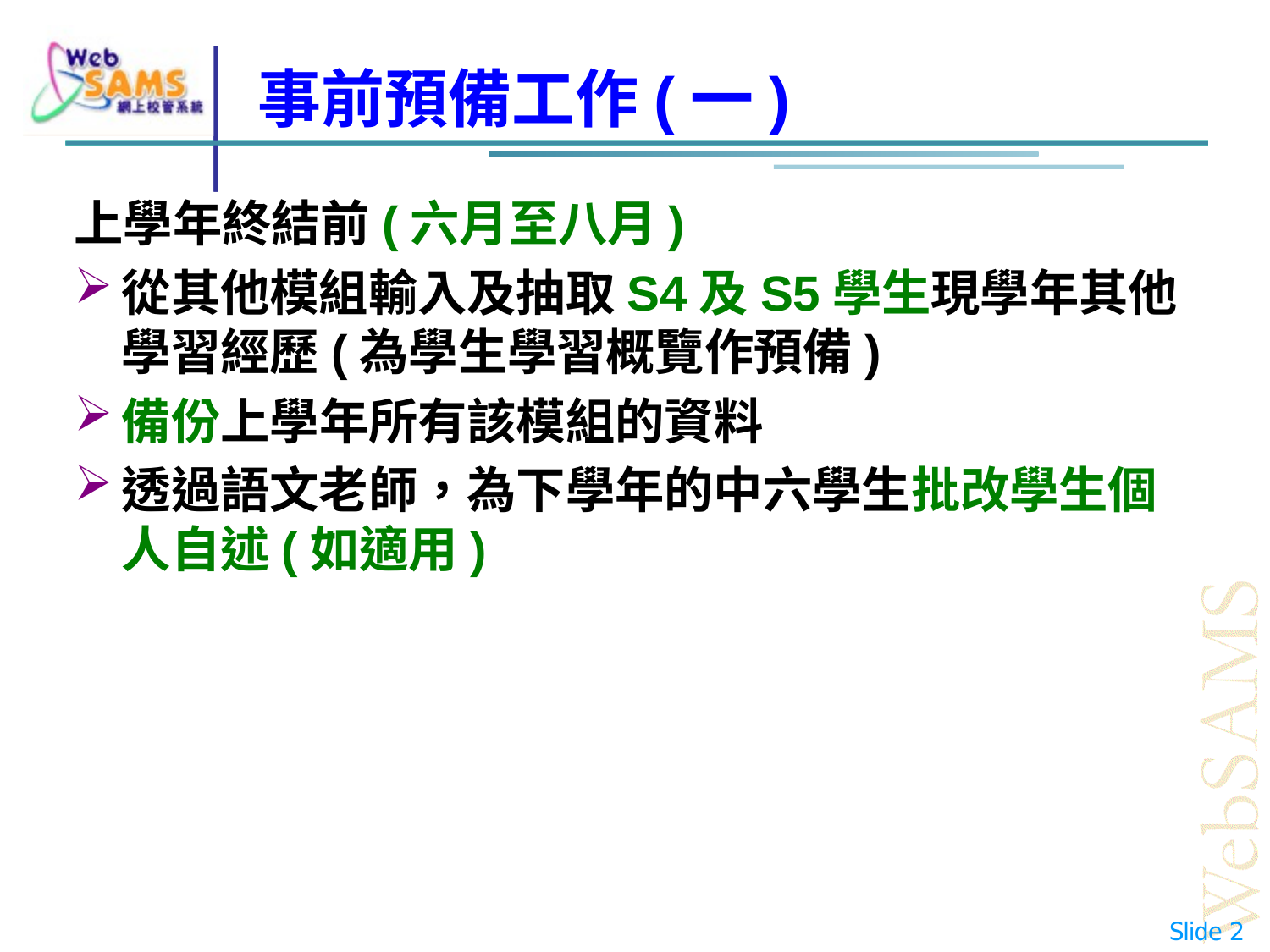

# 事前預備工作(一)
上學年終結前(六月至八月)
從其他模組輸入及抽取S4及S5學生現學年其他學習經歷(為學生學習概覽作預備)
備份上學年所有該模組的資料
透過語文老師，為下學年的中六學生批改學生個人自述(如適用)